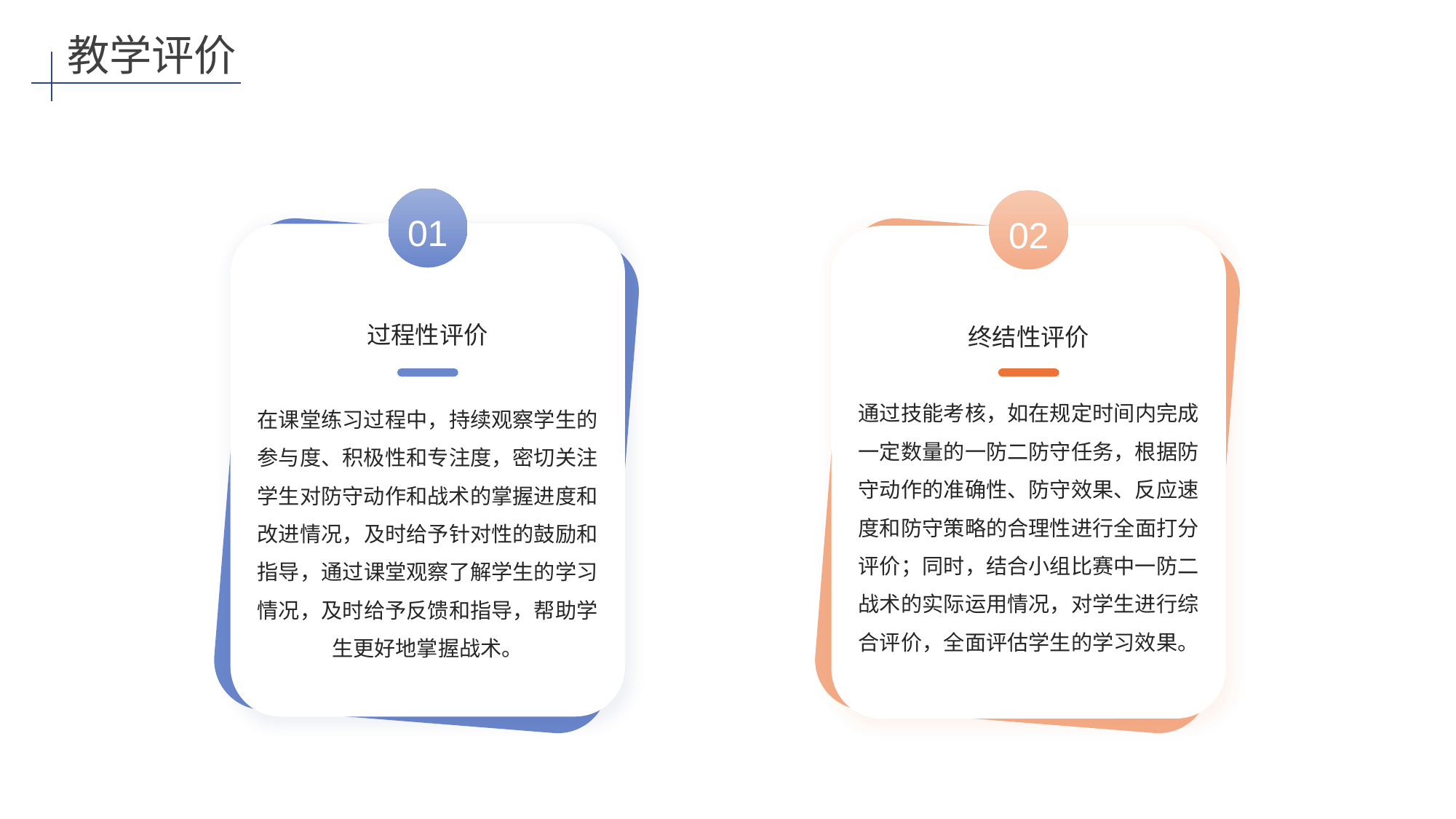

教学评价

01
02

过程性评价
终结性评价

通过技能考核，如在规定时间内完成一定数量的一防二防守任务，根据防守动作的准确性、防守效果、反应速度和防守策略的合理性进行全面打分评价；同时，结合小组比赛中一防二战术的实际运用情况，对学生进行综合评价，全面评估学生的学习效果。
在课堂练习过程中，持续观察学生的参与度、积极性和专注度，密切关注学生对防守动作和战术的掌握进度和改进情况，及时给予针对性的鼓励和指导，通过课堂观察了解学生的学习情况，及时给予反馈和指导，帮助学生更好地掌握战术。